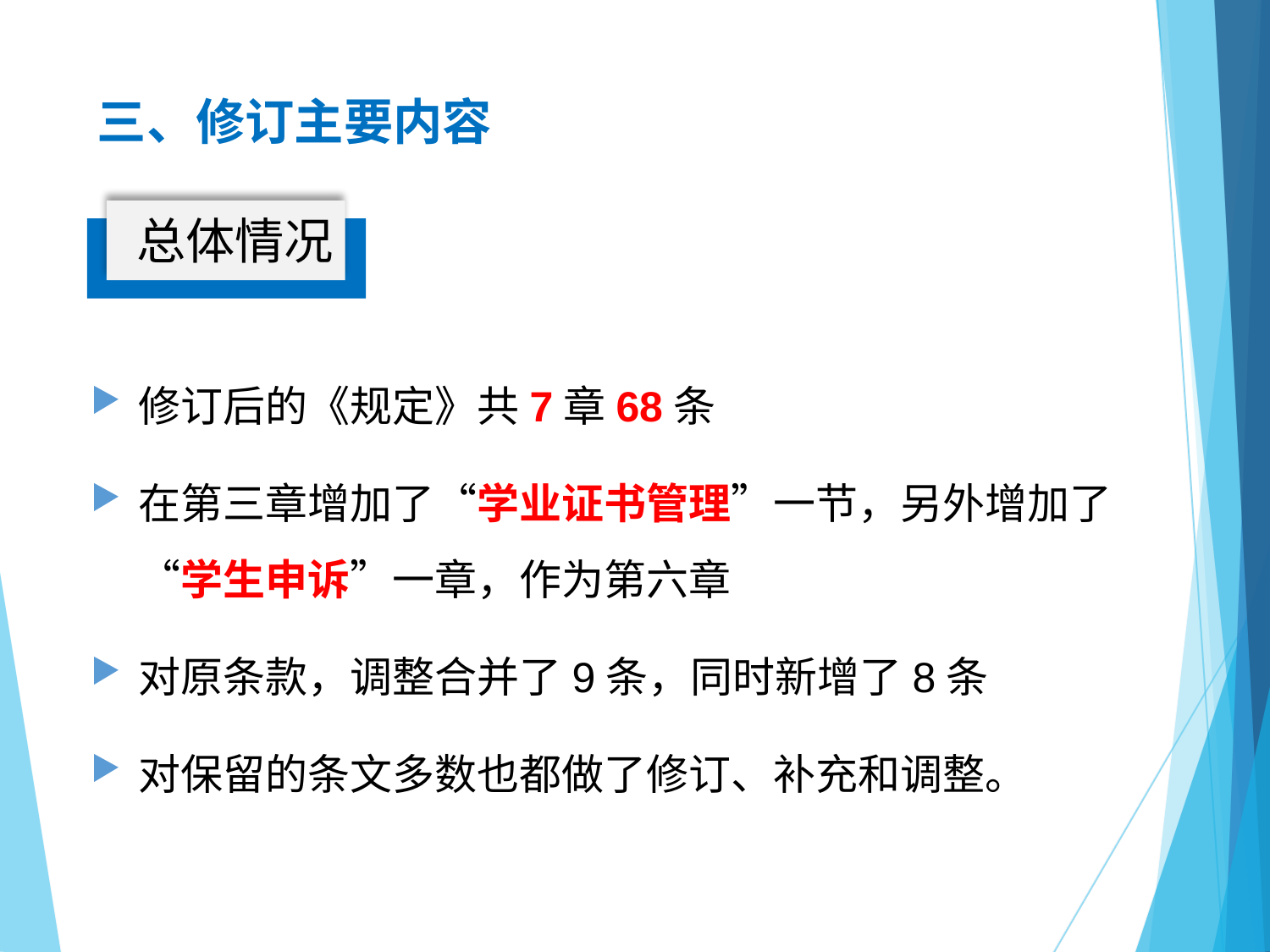

# 三、修订主要内容

总体情况
修订后的《规定》共7章68条
在第三章增加了“学业证书管理”一节，另外增加了“学生申诉”一章，作为第六章
对原条款，调整合并了9条，同时新增了8条
对保留的条文多数也都做了修订、补充和调整。